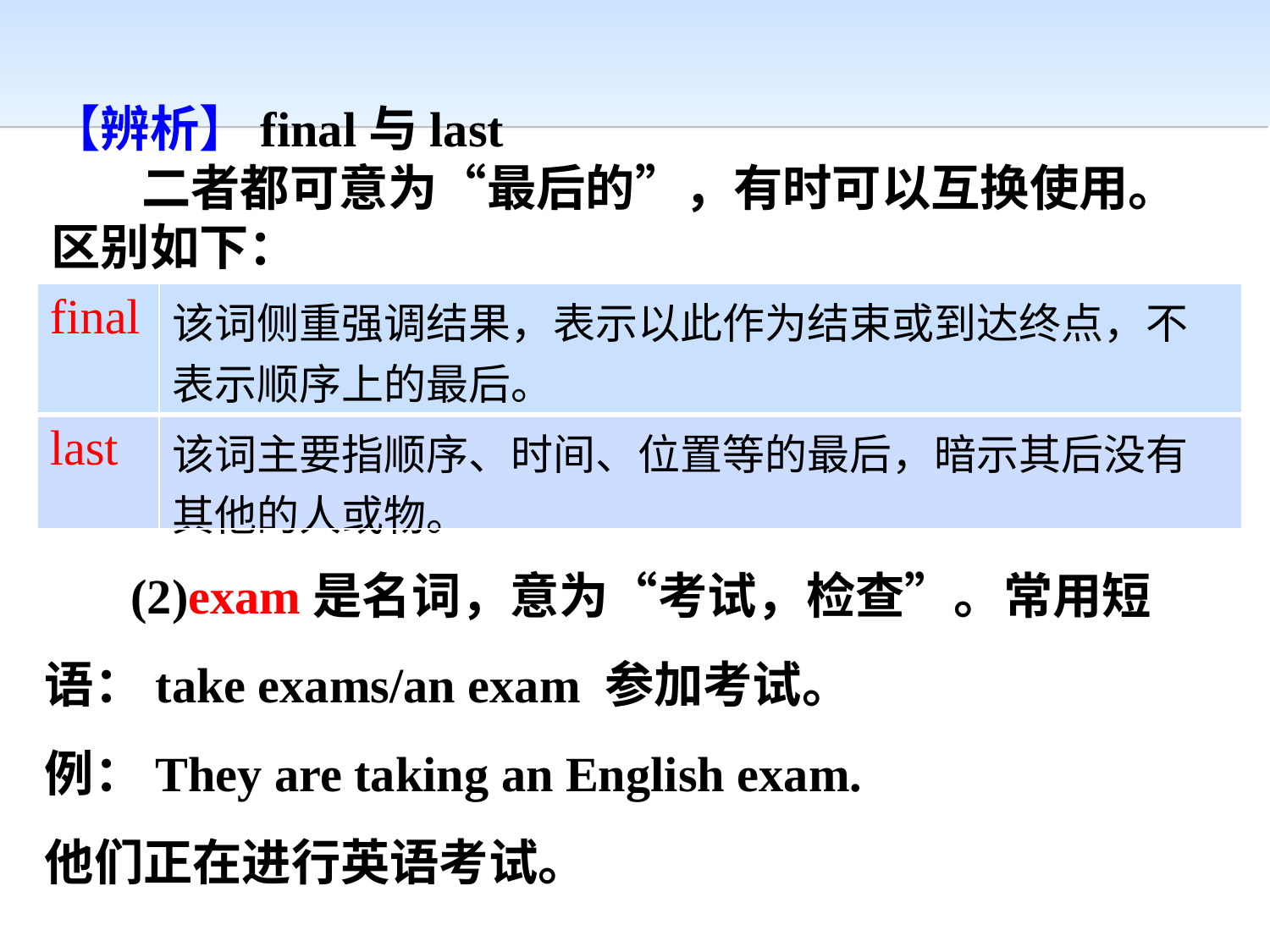

【辨析】final与last
       二者都可意为“最后的”，有时可以互换使用。
区别如下：
| final | 该词侧重强调结果，表示以此作为结束或到达终点，不表示顺序上的最后。 |
| --- | --- |
| last | 该词主要指顺序、时间、位置等的最后，暗示其后没有其他的人或物。 |
       (2)exam是名词，意为“考试，检查”。常用短语：take exams/an exam 参加考试。
例：They are taking an English exam.
他们正在进行英语考试。